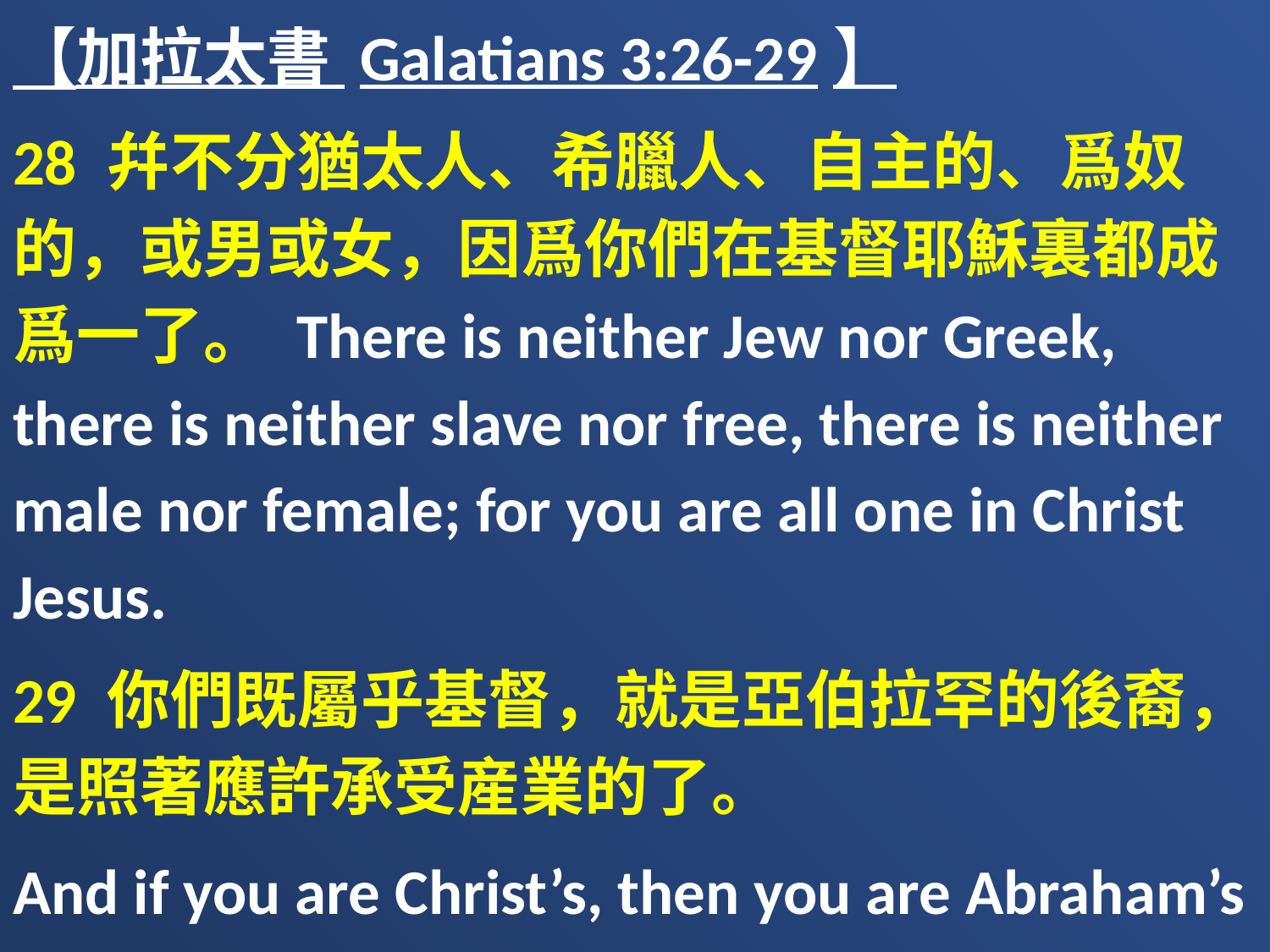

【加拉太書 Galatians 3:26-29】
28 幷不分猶太人、希臘人、自主的、爲奴的，或男或女，因爲你們在基督耶穌裏都成爲一了。 There is neither Jew nor Greek, there is neither slave nor free, there is neither male nor female; for you are all one in Christ Jesus.
29 你們既屬乎基督，就是亞伯拉罕的後裔，是照著應許承受産業的了。
And if you are Christ’s, then you are Abraham’s seed, and heirs according to the promise.